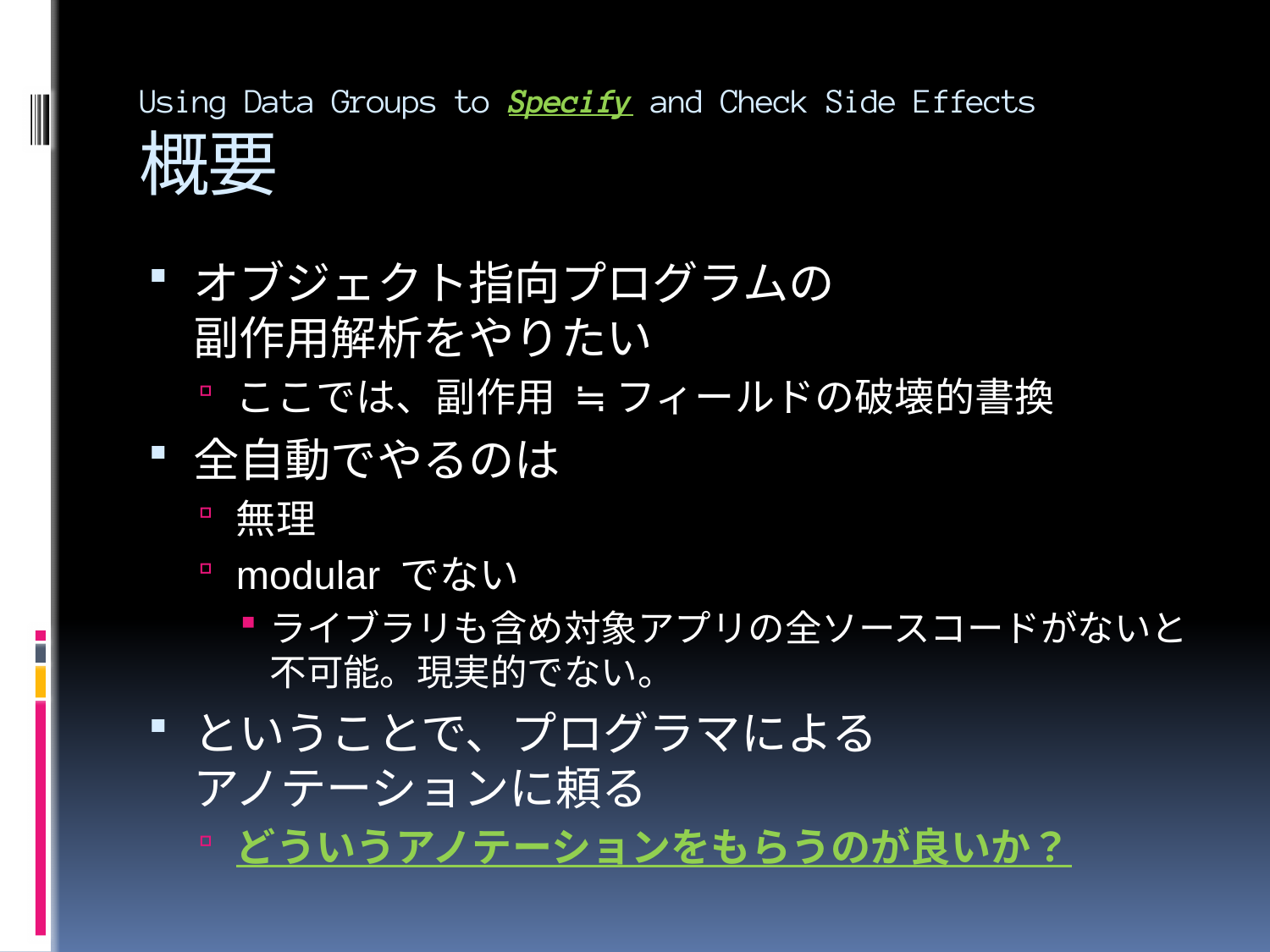

# Using Data Groups to Specify and Check Side Effects 概要
オブジェクト指向プログラムの
副作用解析をやりたい
ここでは、副作用  ≒ フィールドの破壊的書換
全自動でやるのは
無理
modular でない
ライブラリも含め対象アプリの全ソースコードがないと不可能。現実的でない。
ということで、プログラマによる
アノテーションに頼る
どういうアノテーションをもらうのが良いか？